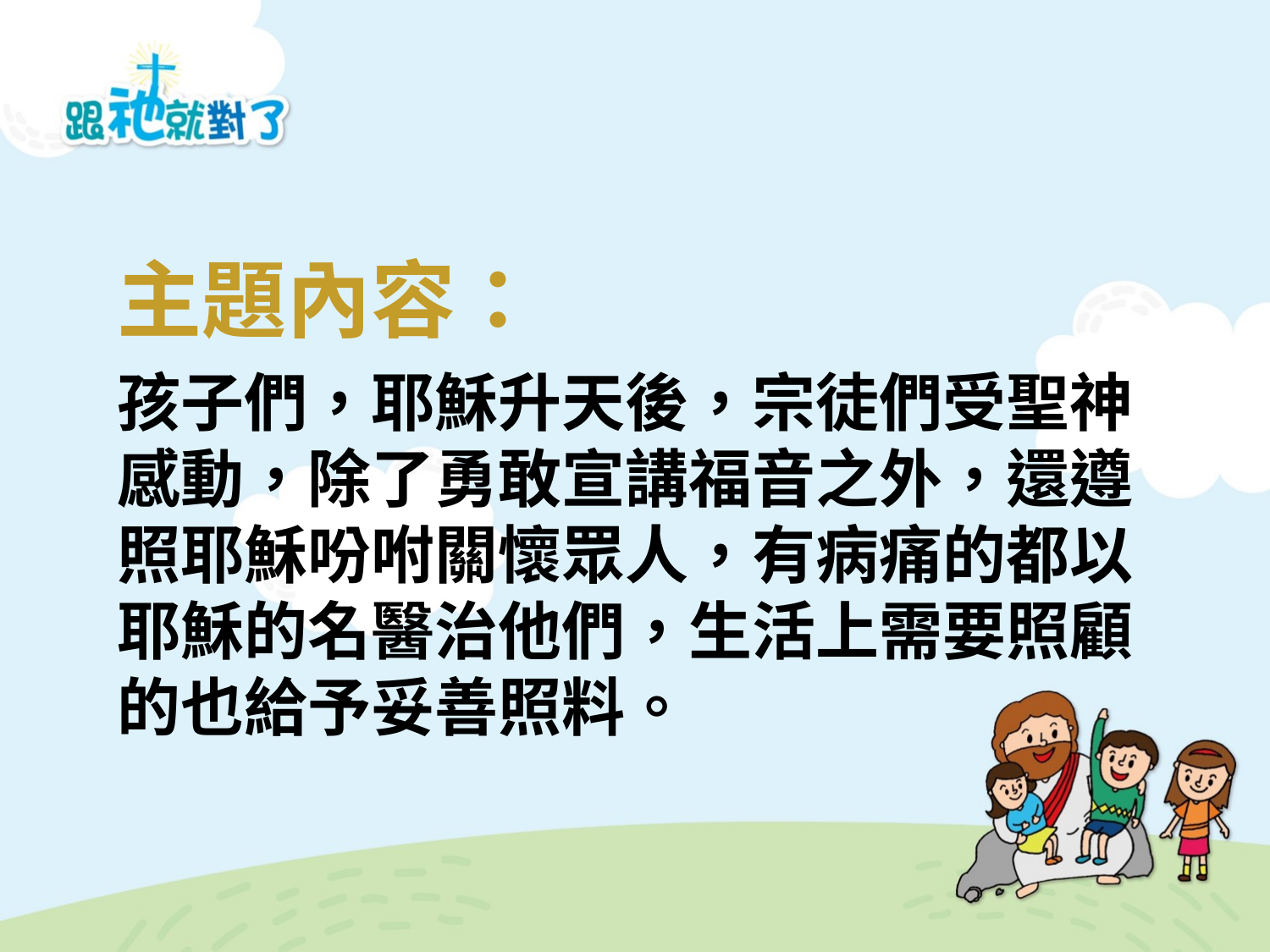

主題內容：
孩子們，耶穌升天後，宗徒們受聖神感動，除了勇敢宣講福音之外，還遵照耶穌吩咐關懷眾人，有病痛的都以耶穌的名醫治他們，生活上需要照顧的也給予妥善照料。